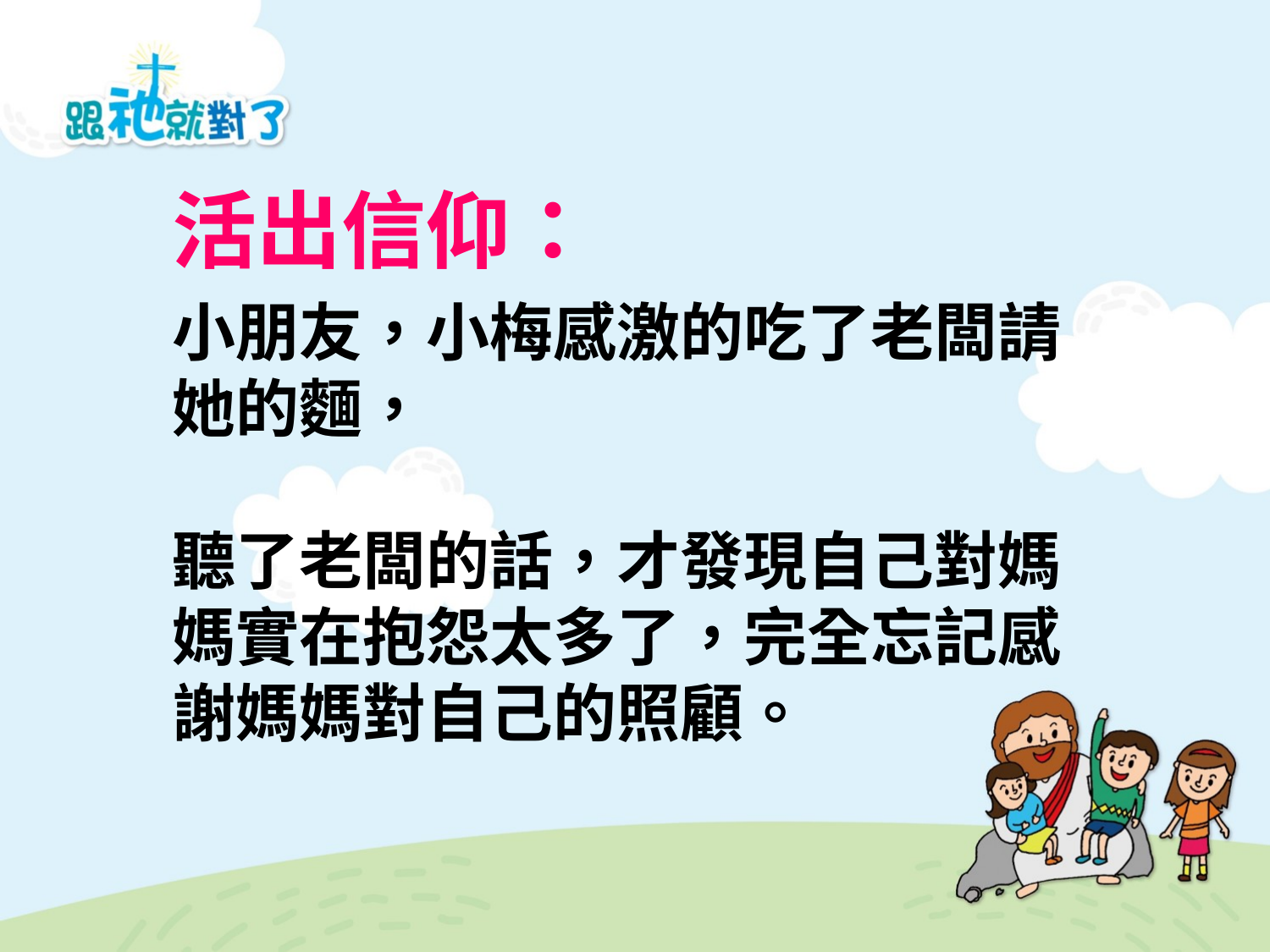

活出信仰：
小朋友，小梅感激的吃了老闆請她的麵，

聽了老闆的話，才發現自己對媽媽實在抱怨太多了，完全忘記感謝媽媽對自己的照顧。